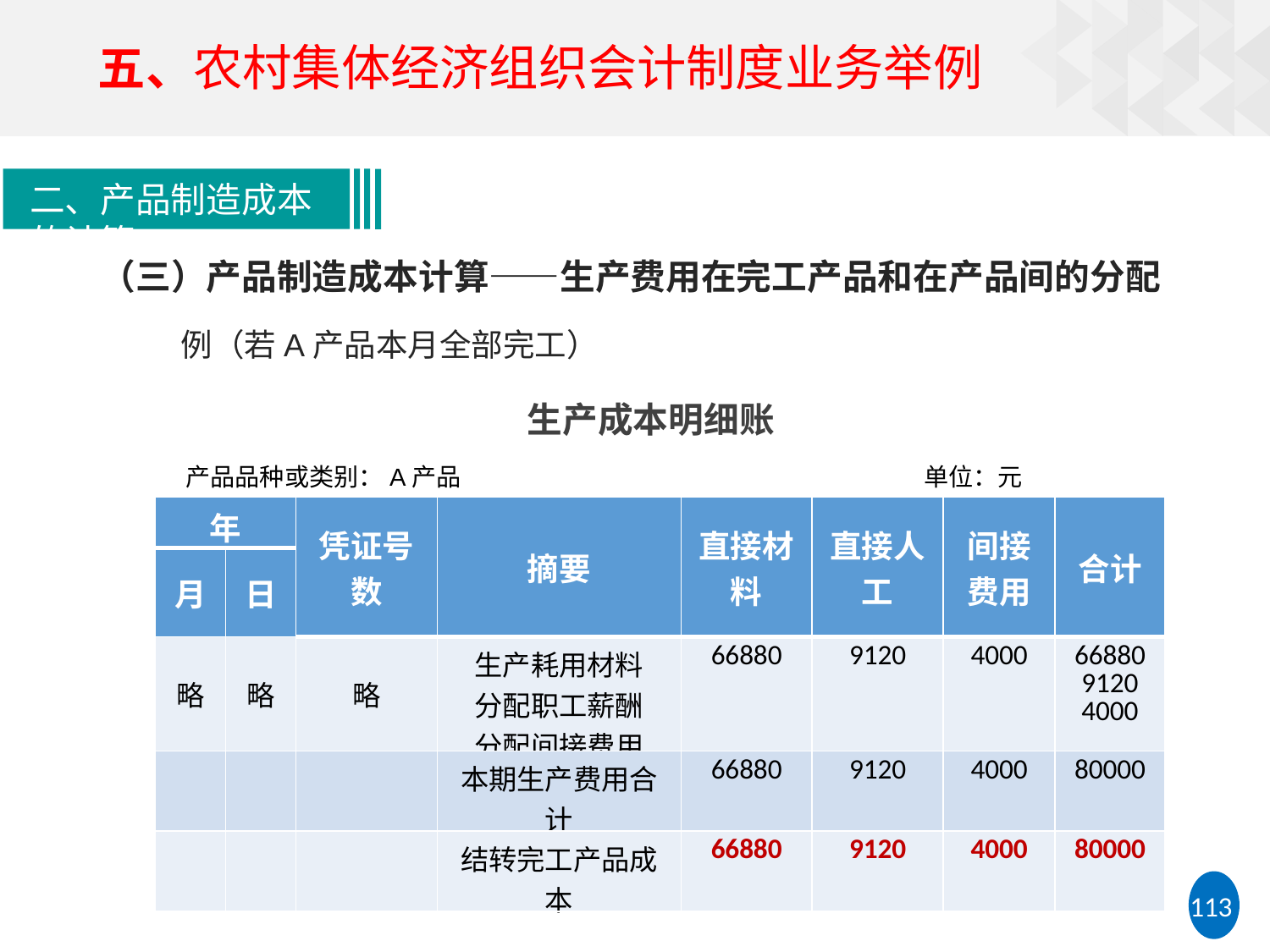

五、农村集体经济组织会计制度业务举例

二、产品制造成本的计算
（三）产品制造成本计算——生产费用在完工产品和在产品间的分配
例（若A产品本月全部完工）

生产成本明细账
产品品种或类别：A产品                                                                                    单位：元

| 年 |  | 凭证号数 | 摘要 | 直接材料 | 直接人工 | 间接费用 | 合计 |
| --- | --- | --- | --- | --- | --- | --- | --- |
| 月 | 日 |  |  |  |  |  |  |
| 略 | 略 | 略 | 生产耗用材料 分配职工薪酬 分配间接费用 | 66880 | 9120 | 4000 | 66880 9120 4000 |
|  |  |  | 本期生产费用合计 | 66880 | 9120 | 4000 | 80000 |
|  |  |  | 结转完工产品成本 | 66880 | 9120 | 4000 | 80000 |